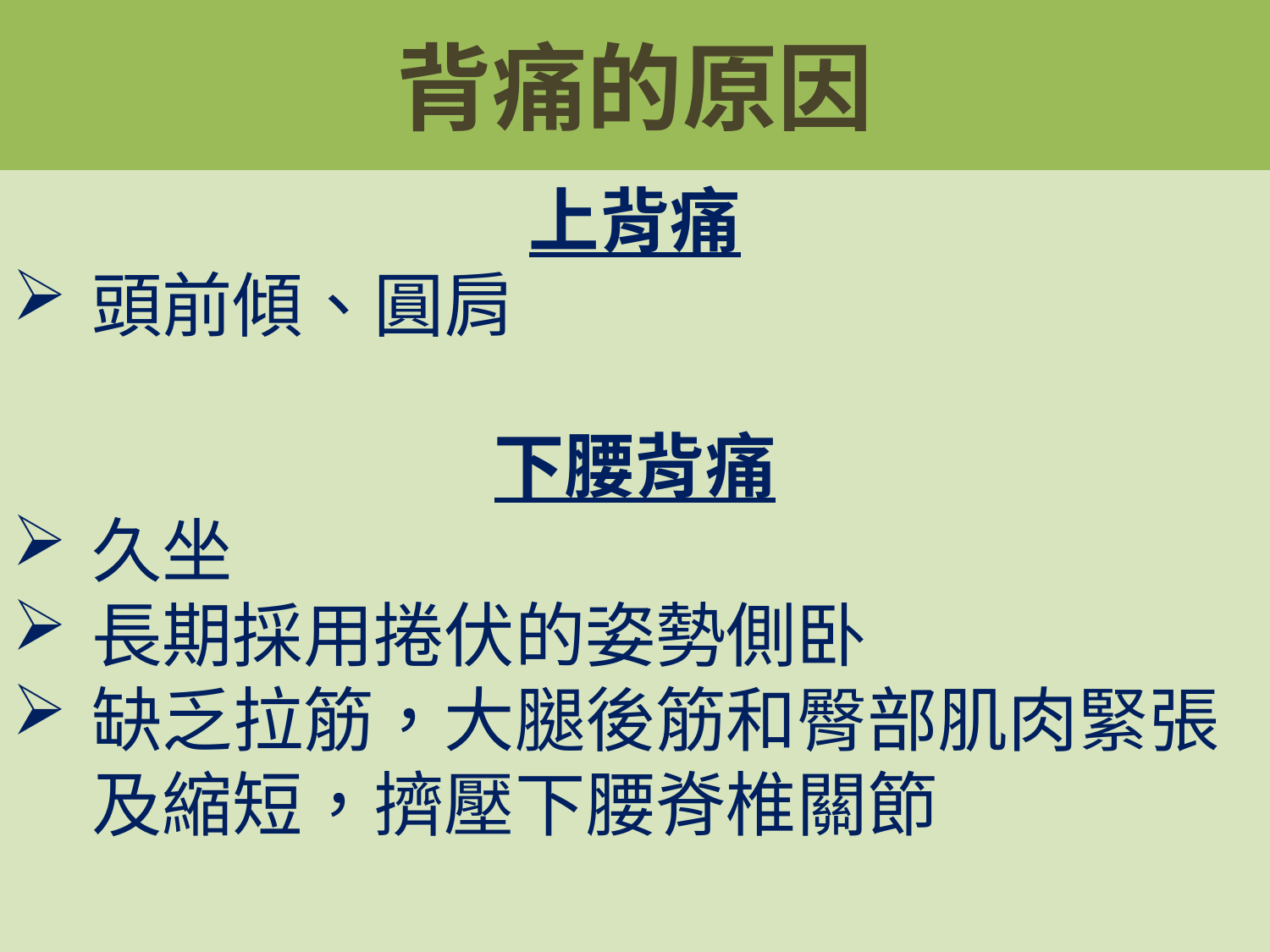

# 背痛的原因
上背痛
頭前傾、圓肩

下腰背痛
久坐
長期採用捲伏的姿勢側卧
缺乏拉筋，大腿後筋和臀部肌肉緊張及縮短，擠壓下腰脊椎關節